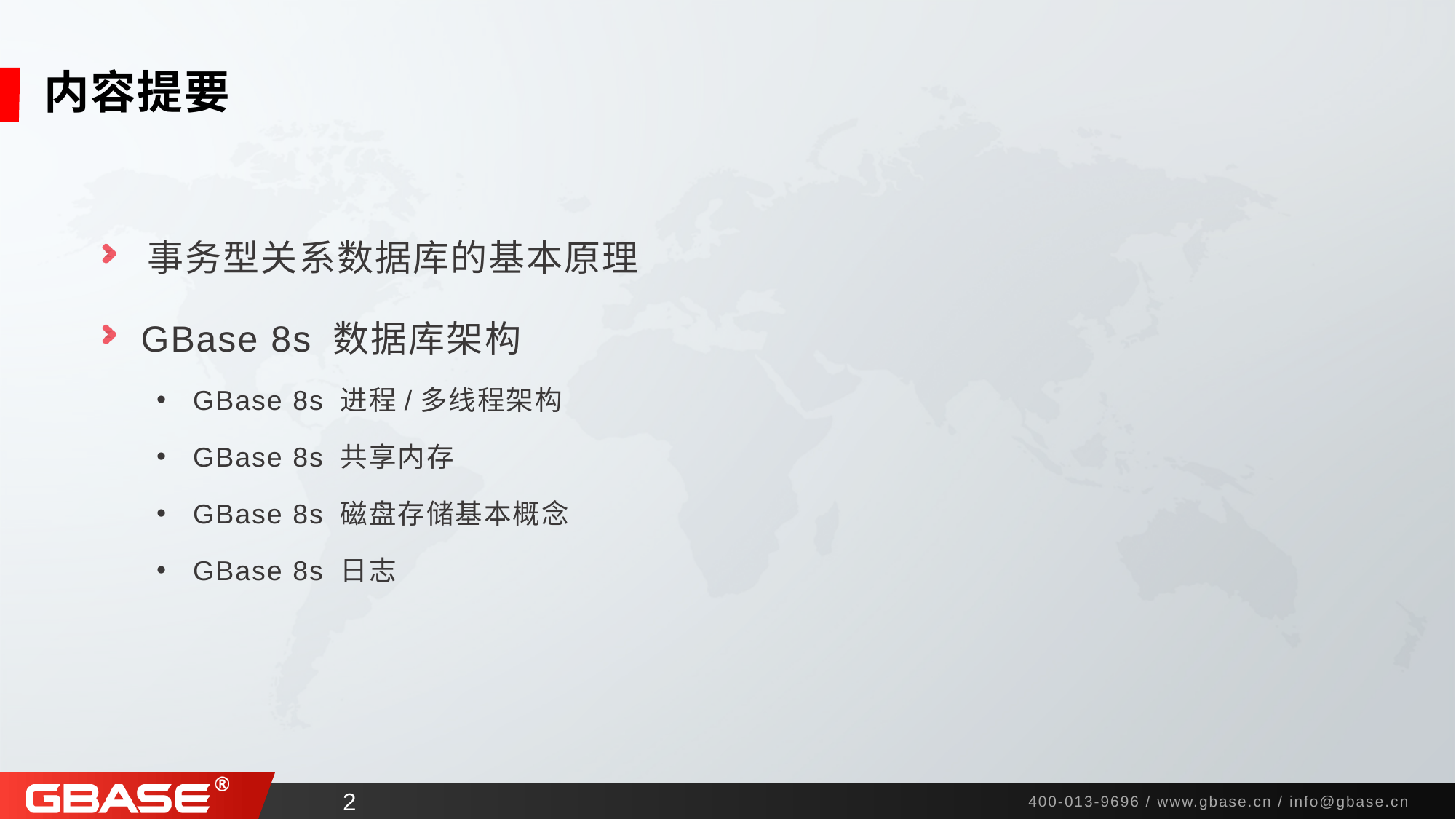

# 内容提要
 事务型关系数据库的基本原理
 GBase 8s 数据库架构
 GBase 8s 进程/多线程架构
 GBase 8s 共享内存
 GBase 8s 磁盘存储基本概念
 GBase 8s 日志